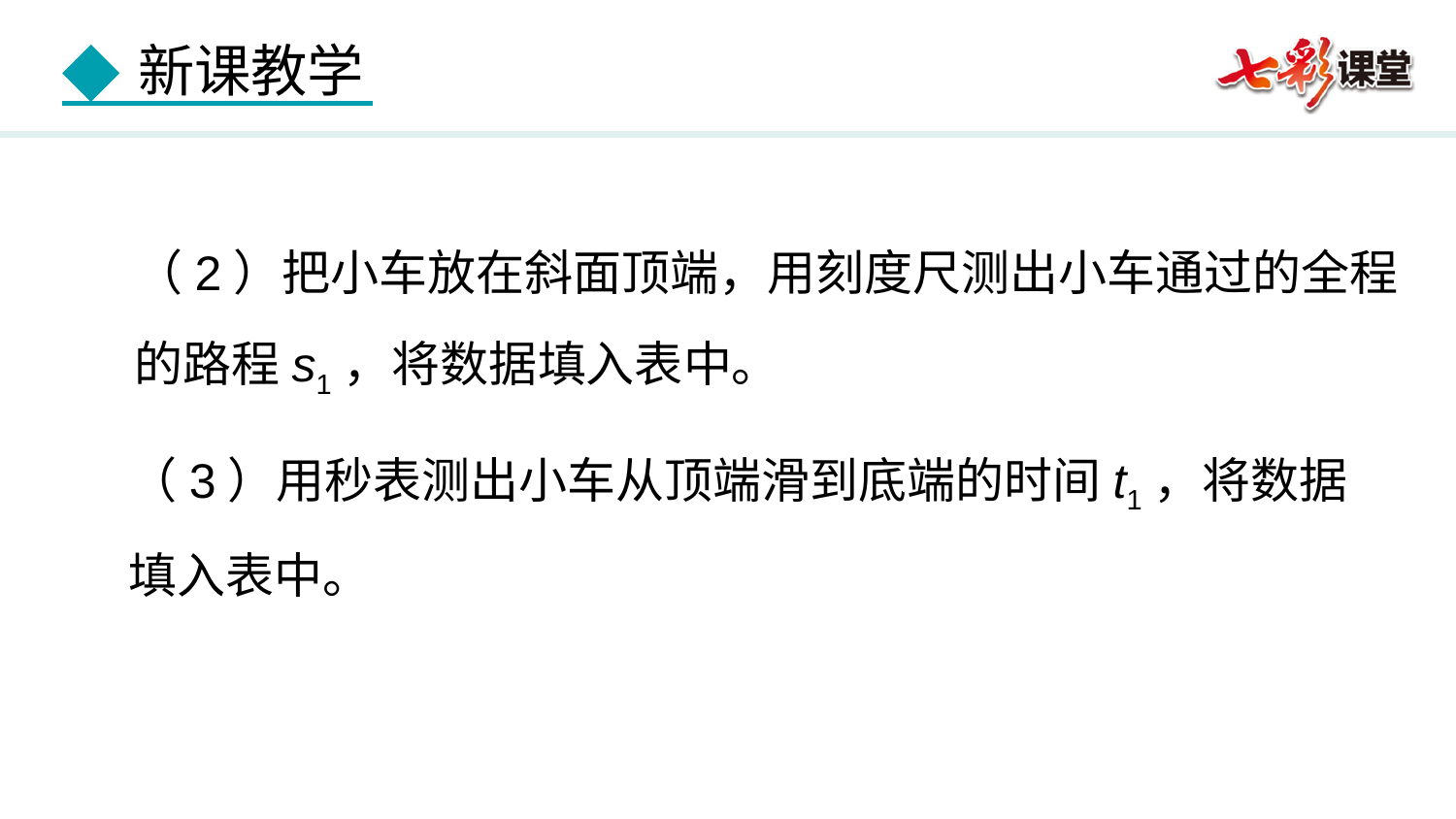

（2）把小车放在斜面顶端，用刻度尺测出小车通过的全程的路程s1，将数据填入表中。
（3）用秒表测出小车从顶端滑到底端的时间t1，将数据填入表中。